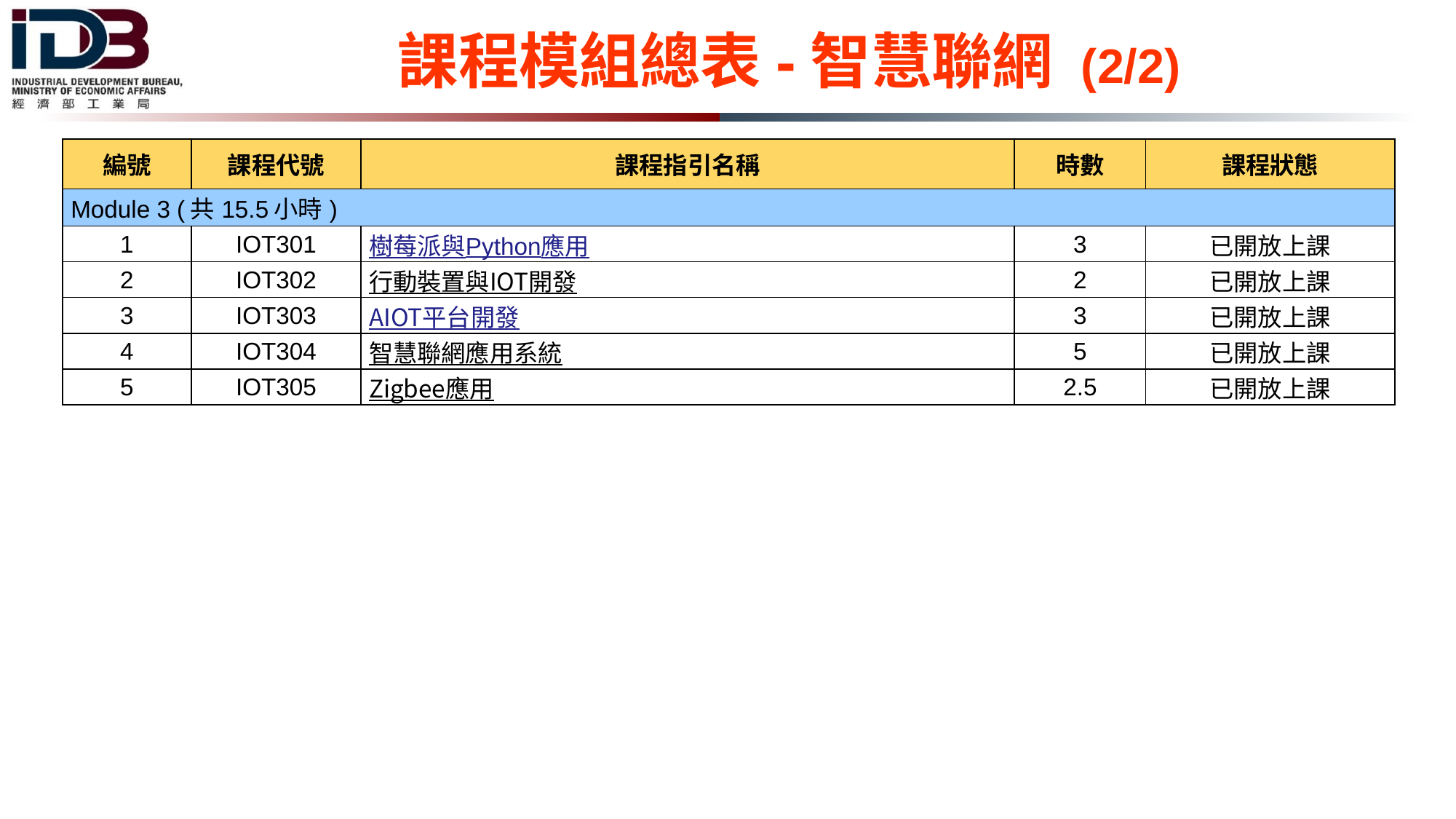

# 課程模組總表-智慧聯網 (2/2)
| 編號 | 課程代號 | 課程指引名稱 | 時數 | 課程狀態 |
| --- | --- | --- | --- | --- |
| Module 3 (共15.5小時) |  |  |  |  |
| 1 | IOT301 | 樹莓派與Python應用 | 3 | 已開放上課 |
| 2 | IOT302 | 行動裝置與IOT開發 | 2 | 已開放上課 |
| 3 | IOT303 | AIOT平台開發 | 3 | 已開放上課 |
| 4 | IOT304 | 智慧聯網應用系統 | 5 | 已開放上課 |
| 5 | IOT305 | Zigbee應用 | 2.5 | 已開放上課 |